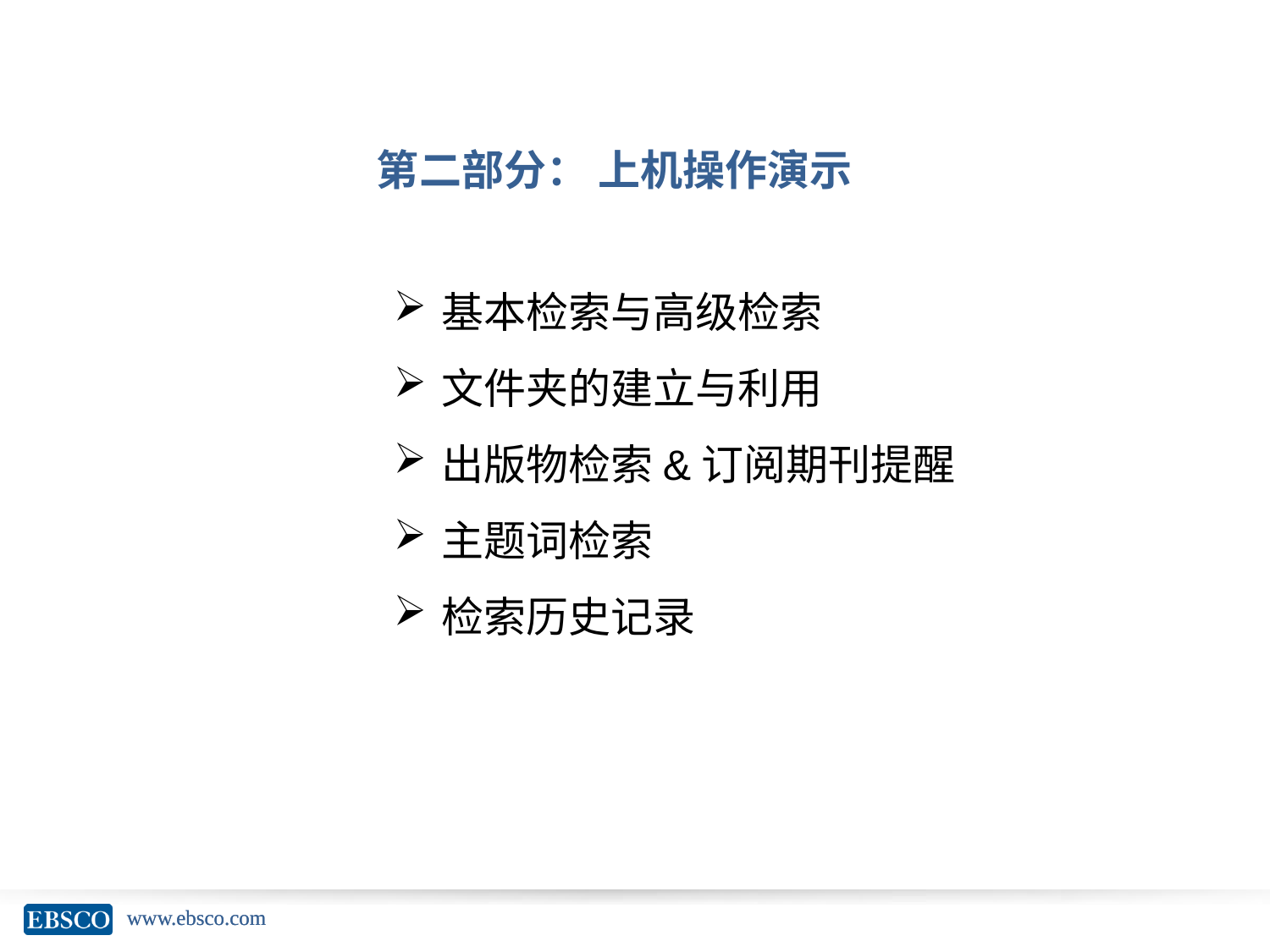

# 第二部分： 上机操作演示
基本检索与高级检索
文件夹的建立与利用
出版物检索&订阅期刊提醒
主题词检索
检索历史记录